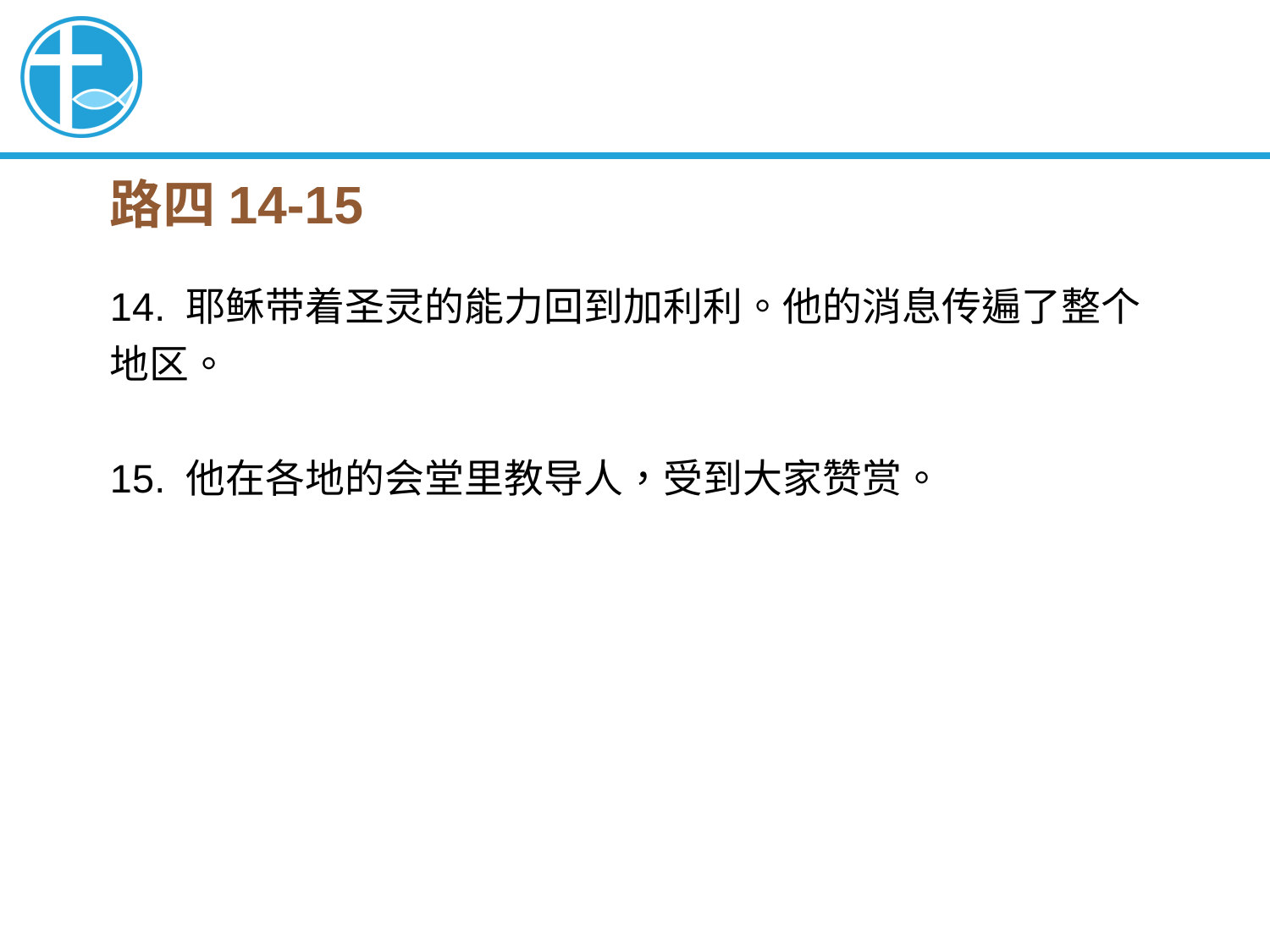

路四14-15
14. 耶稣带着圣灵的能力回到加利利。他的消息传遍了整个地区。

15. 他在各地的会堂里教导人，受到大家赞赏。